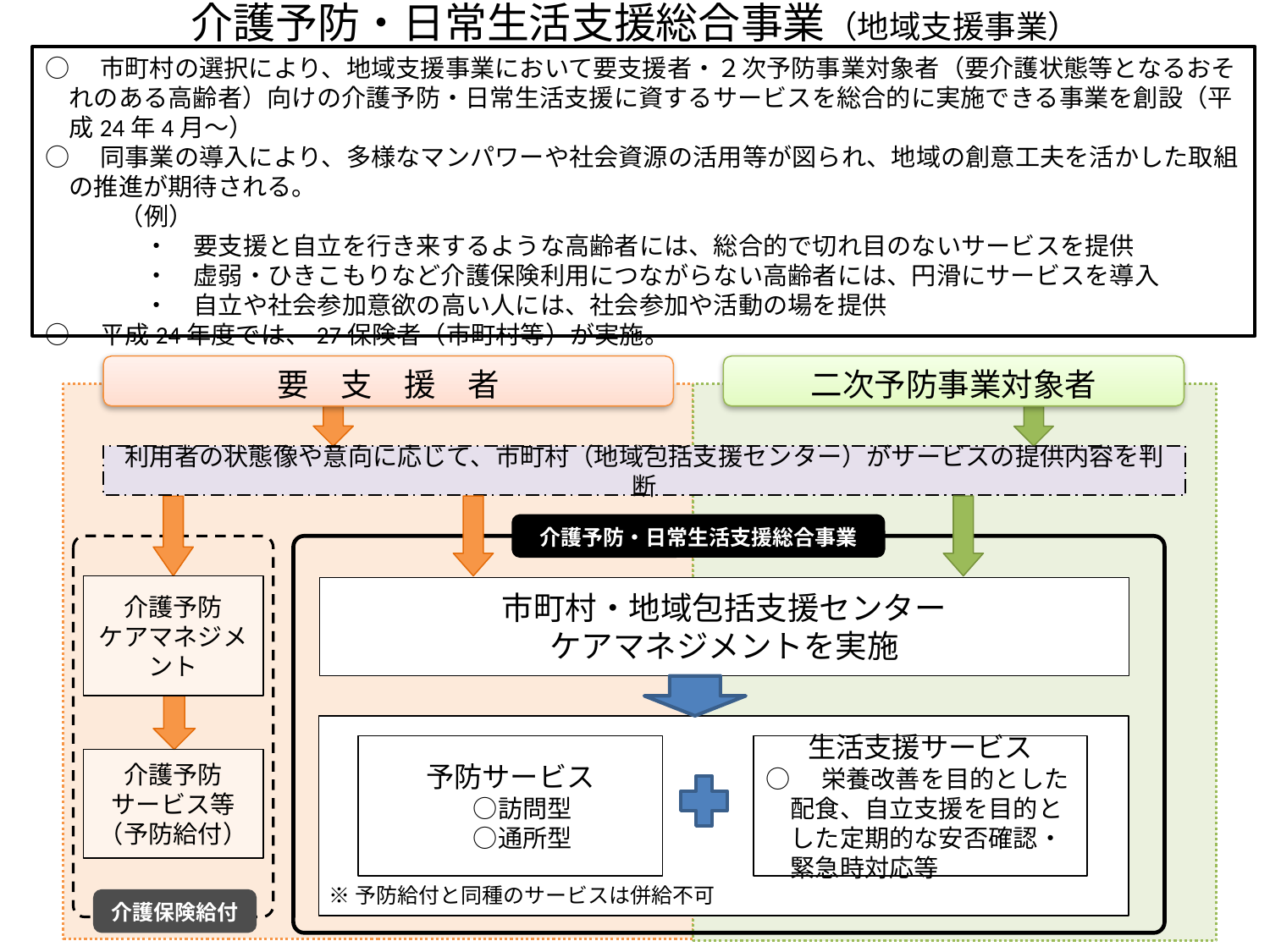

介護予防・日常生活支援総合事業（地域支援事業）
○　市町村の選択により、地域支援事業において要支援者・２次予防事業対象者（要介護状態等となるおそれのある高齢者）向けの介護予防・日常生活支援に資するサービスを総合的に実施できる事業を創設（平成24年4月～）
○　同事業の導入により、多様なマンパワーや社会資源の活用等が図られ、地域の創意工夫を活かした取組の推進が期待される。
　　　（例）
　　　　・　要支援と自立を行き来するような高齢者には、総合的で切れ目のないサービスを提供
　　　　・　虚弱・ひきこもりなど介護保険利用につながらない高齢者には、円滑にサービスを導入
　　　　・　自立や社会参加意欲の高い人には、社会参加や活動の場を提供
○　平成24年度では、27保険者（市町村等）が実施。

要　支　援　者
二次予防事業対象者

利用者の状態像や意向に応じて、市町村（地域包括支援センター）がサービスの提供内容を判断

介護予防・日常生活支援総合事業

介護予防
ケアマネジメント
市町村・地域包括支援センター
ケアマネジメントを実施

予防サービス
　○訪問型
　○通所型
生活支援サービス
○　栄養改善を目的とした配食、自立支援を目的とした定期的な安否確認・緊急時対応等
介護予防
サービス等
（予防給付）

※予防給付と同種のサービスは併給不可
介護保険給付